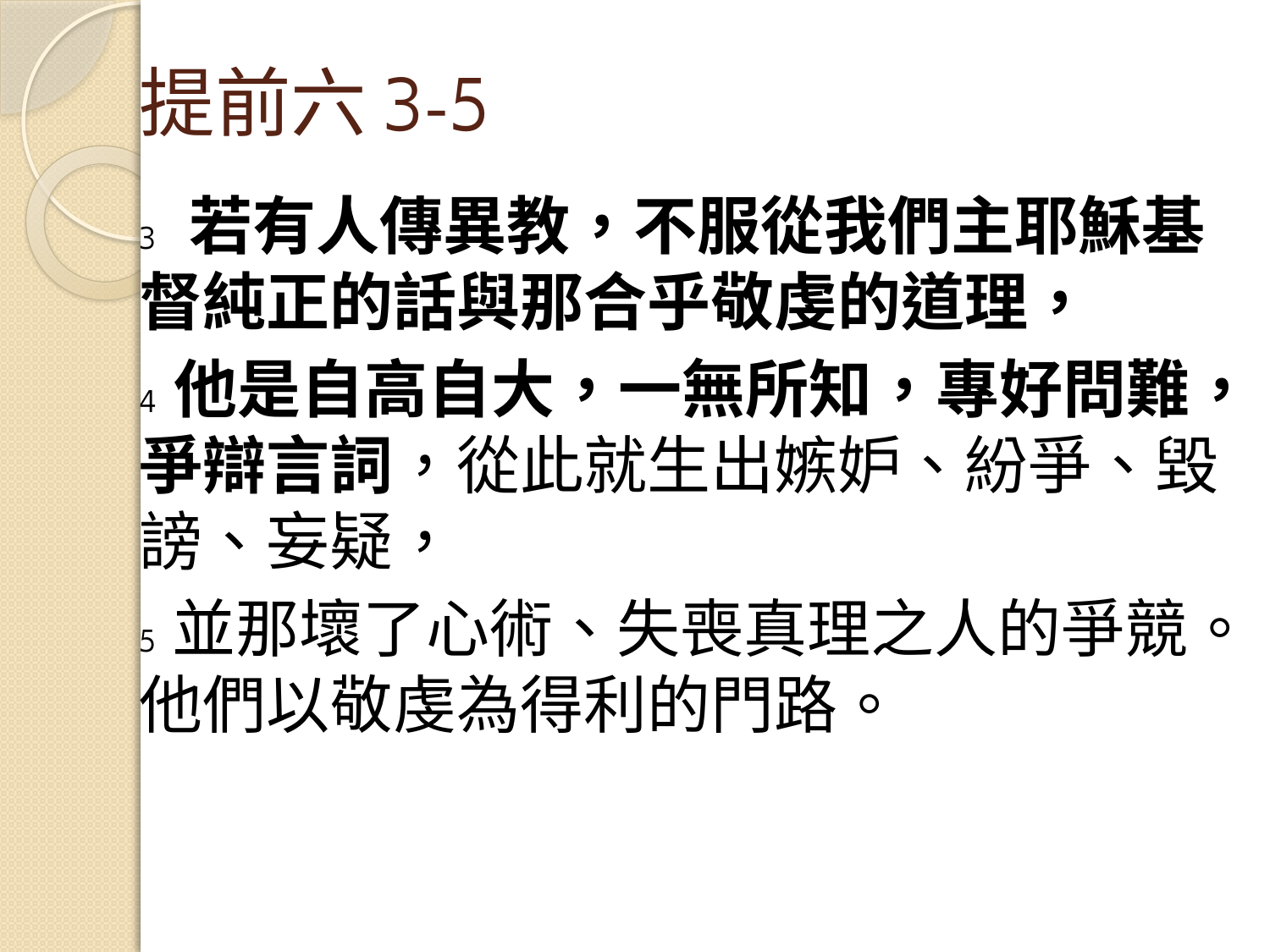

# 提前六3-5
3 若有人傳異教，不服從我們主耶穌基督純正的話與那合乎敬虔的道理，
4 他是自高自大，一無所知，專好問難，爭辯言詞，從此就生出嫉妒、紛爭、毀謗、妄疑，
5 並那壞了心術、失喪真理之人的爭競。他們以敬虔為得利的門路。